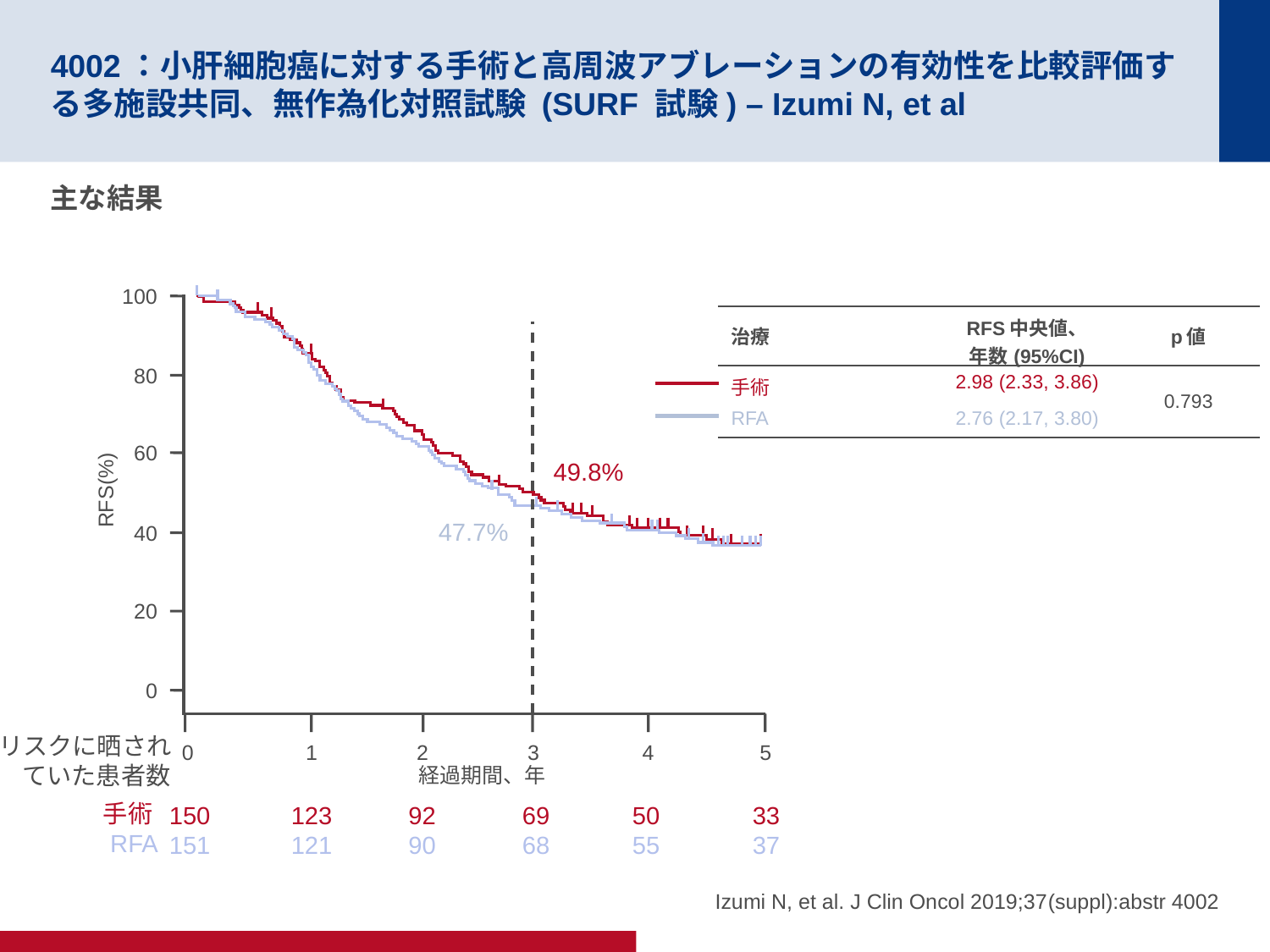

# 4002：小肝細胞癌に対する手術と高周波アブレーションの有効性を比較評価する多施設共同、無作為化対照試験 (SURF 試験) – Izumi N, et al
主な結果
100

80

60
49.8%

RFS(%)
47.7%
40

20

0

0
1
2
3
4
5
経過期間、年
| 治療 | RFS中央値、 年数(95%CI) | p値 |
| --- | --- | --- |
| 手術 | 2.98 (2.33, 3.86) | 0.793 |
| RFA | 2.76 (2.17, 3.80) |  |
リスクに晒されていた患者数

150
151

123
121

92
90

69
68

50
55

33
37
手術
RFA
Izumi N, et al. J Clin Oncol 2019;37(suppl):abstr 4002